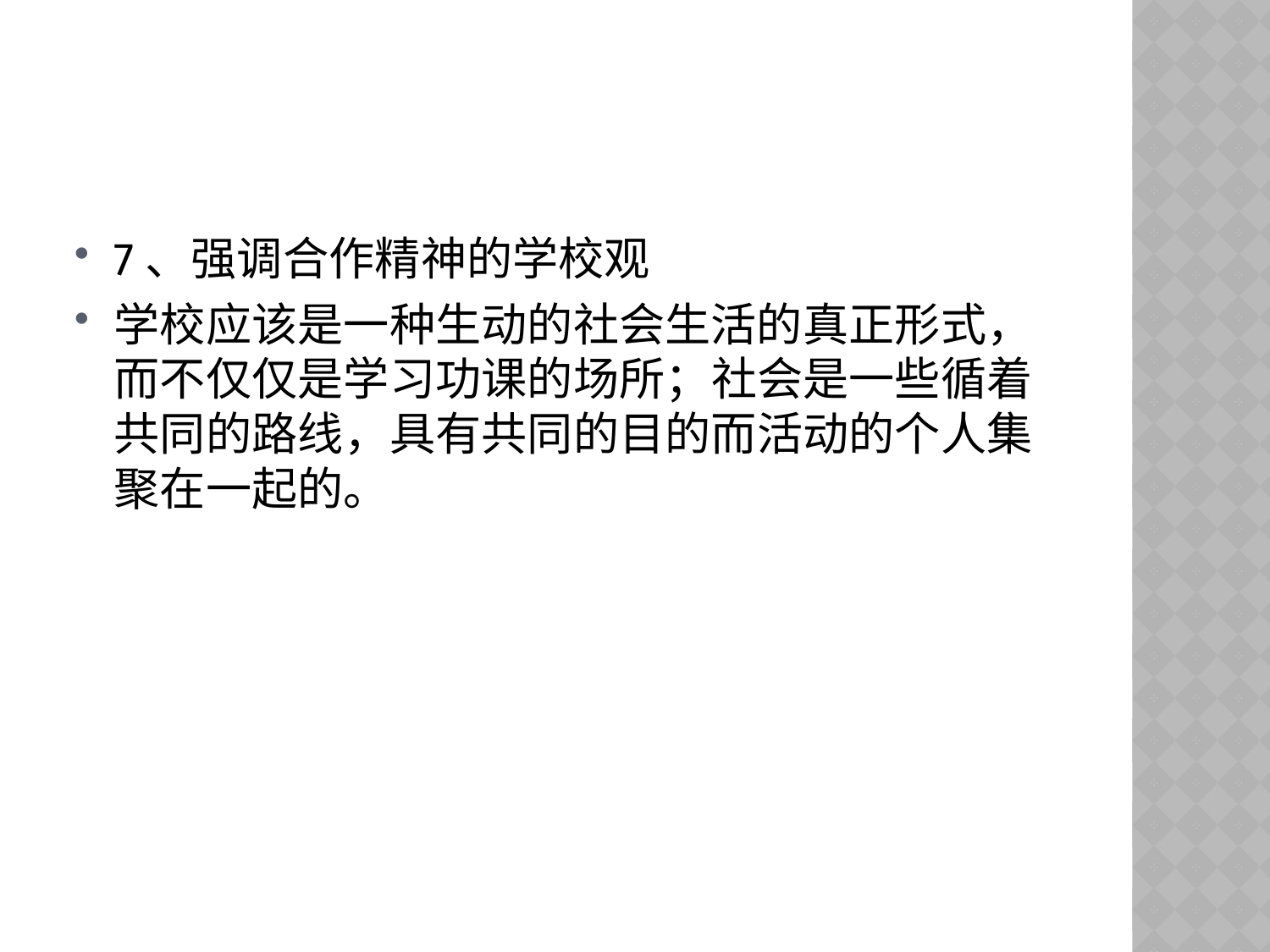

#
7、强调合作精神的学校观
学校应该是一种生动的社会生活的真正形式，而不仅仅是学习功课的场所；社会是一些循着共同的路线，具有共同的目的而活动的个人集聚在一起的。